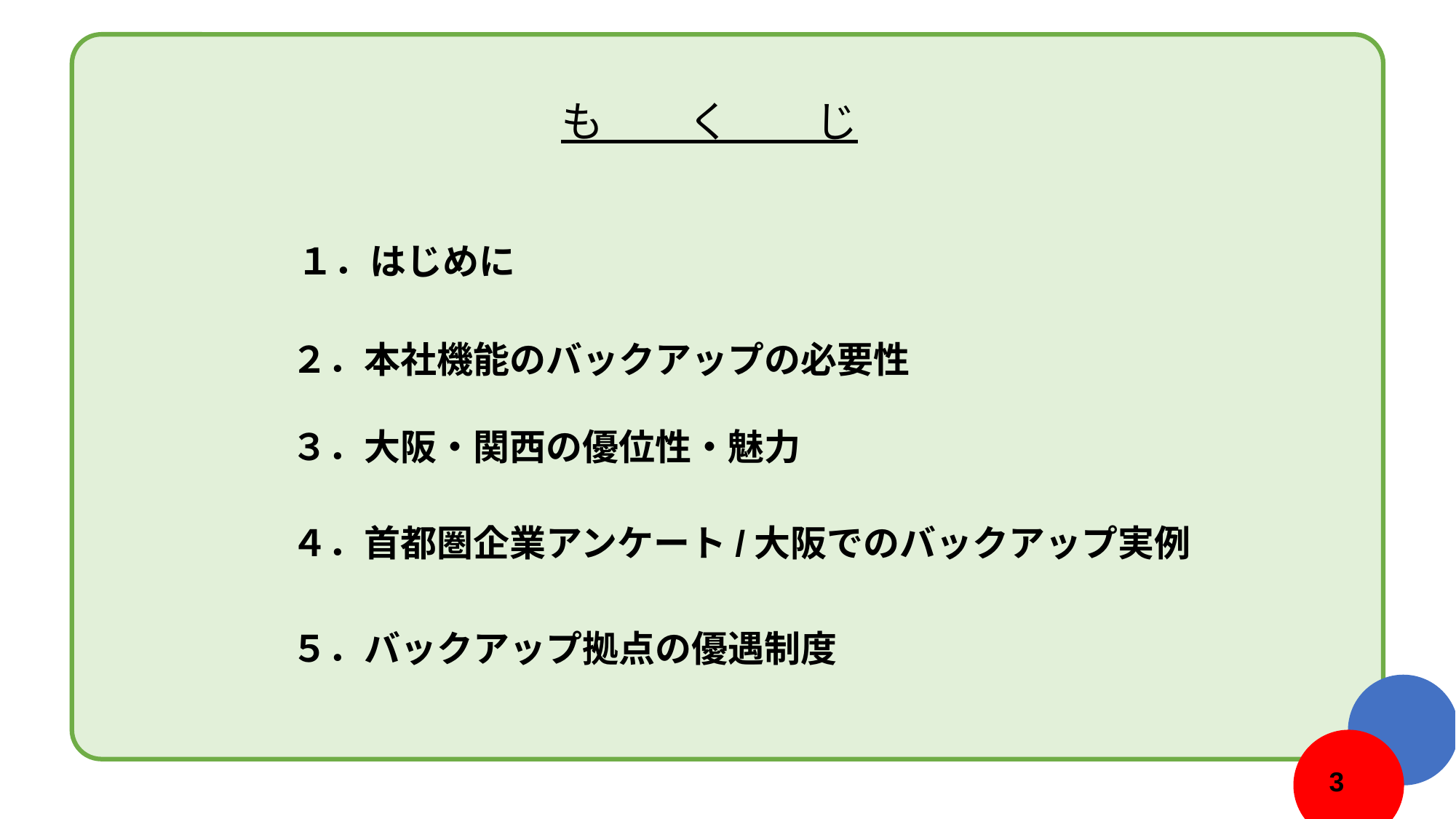

も　　く　　じ

　１．はじめに

　２．本社機能のバックアップの必要性

　３．大阪・関西の優位性・魅力

　４．首都圏企業アンケート/大阪でのバックアップ実例

　５．バックアップ拠点の優遇制度

3